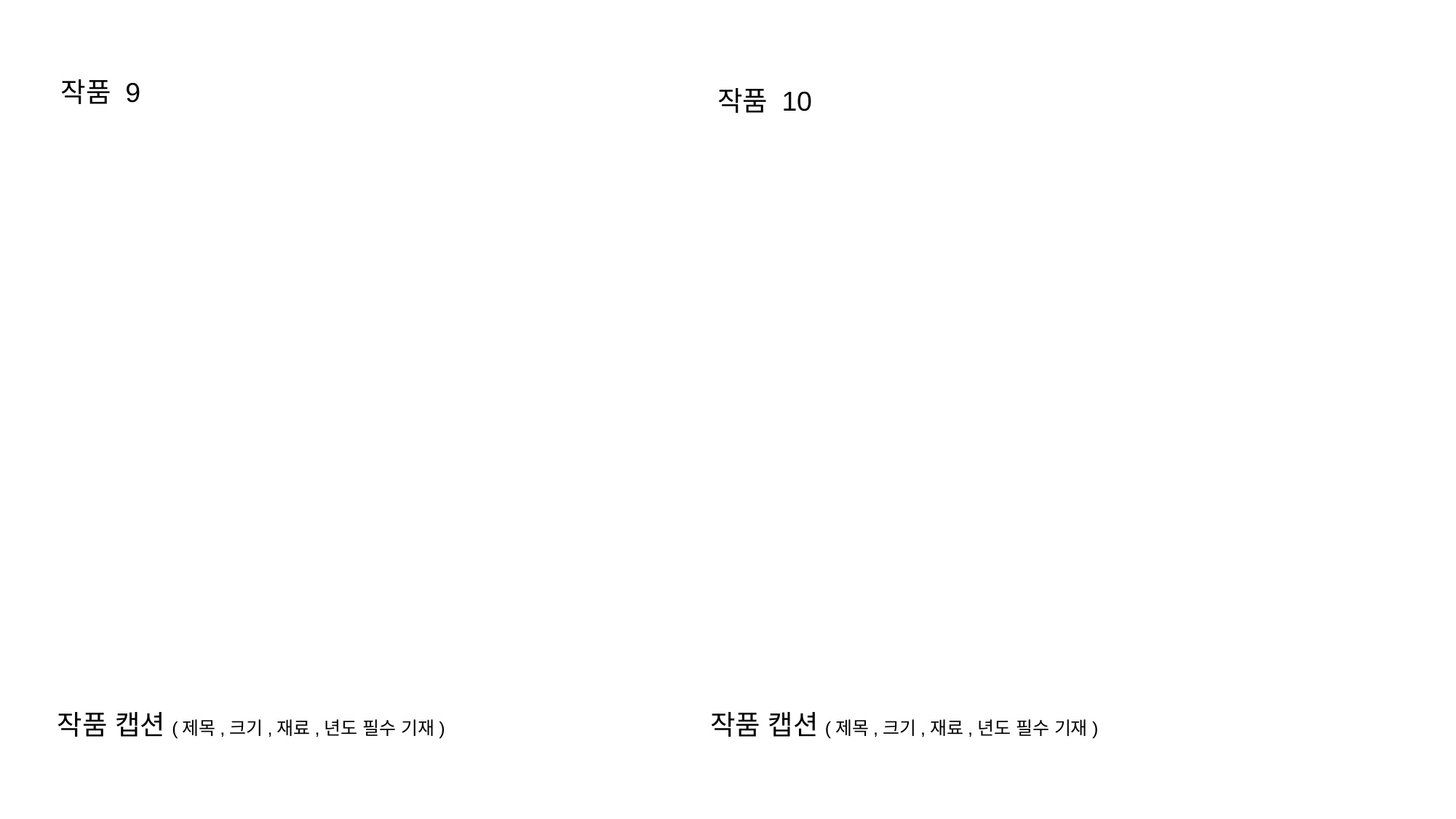

작품 9
작품 10
작품 캡션(제목,크기,재료,년도 필수 기재)
작품 캡션(제목,크기,재료,년도 필수 기재)